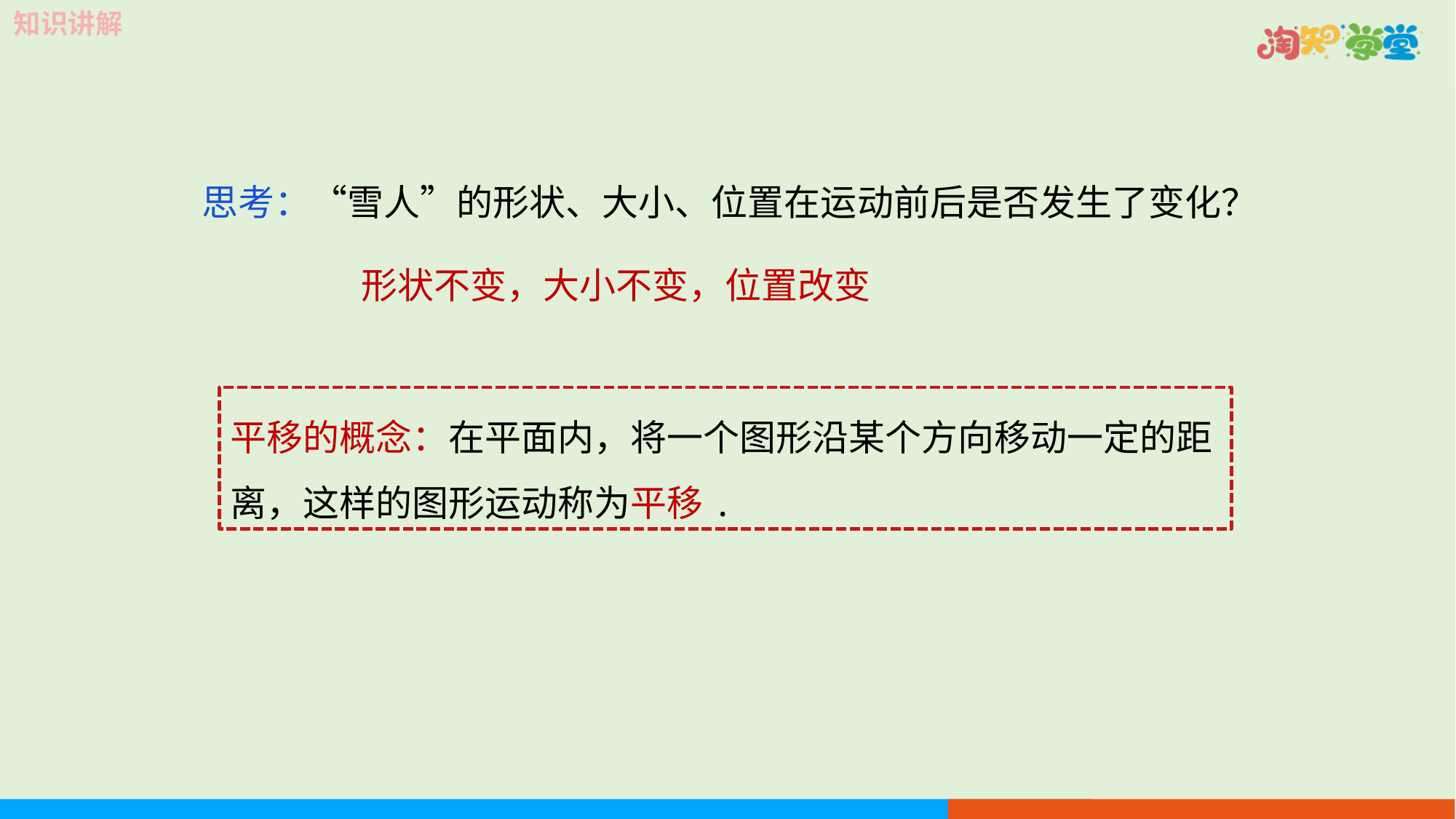

思考：“雪人”的形状、大小、位置在运动前后是否发生了变化？
形状不变，大小不变，位置改变
平移的概念：在平面内，将一个图形沿某个方向移动一定的距离，这样的图形运动称为平移.